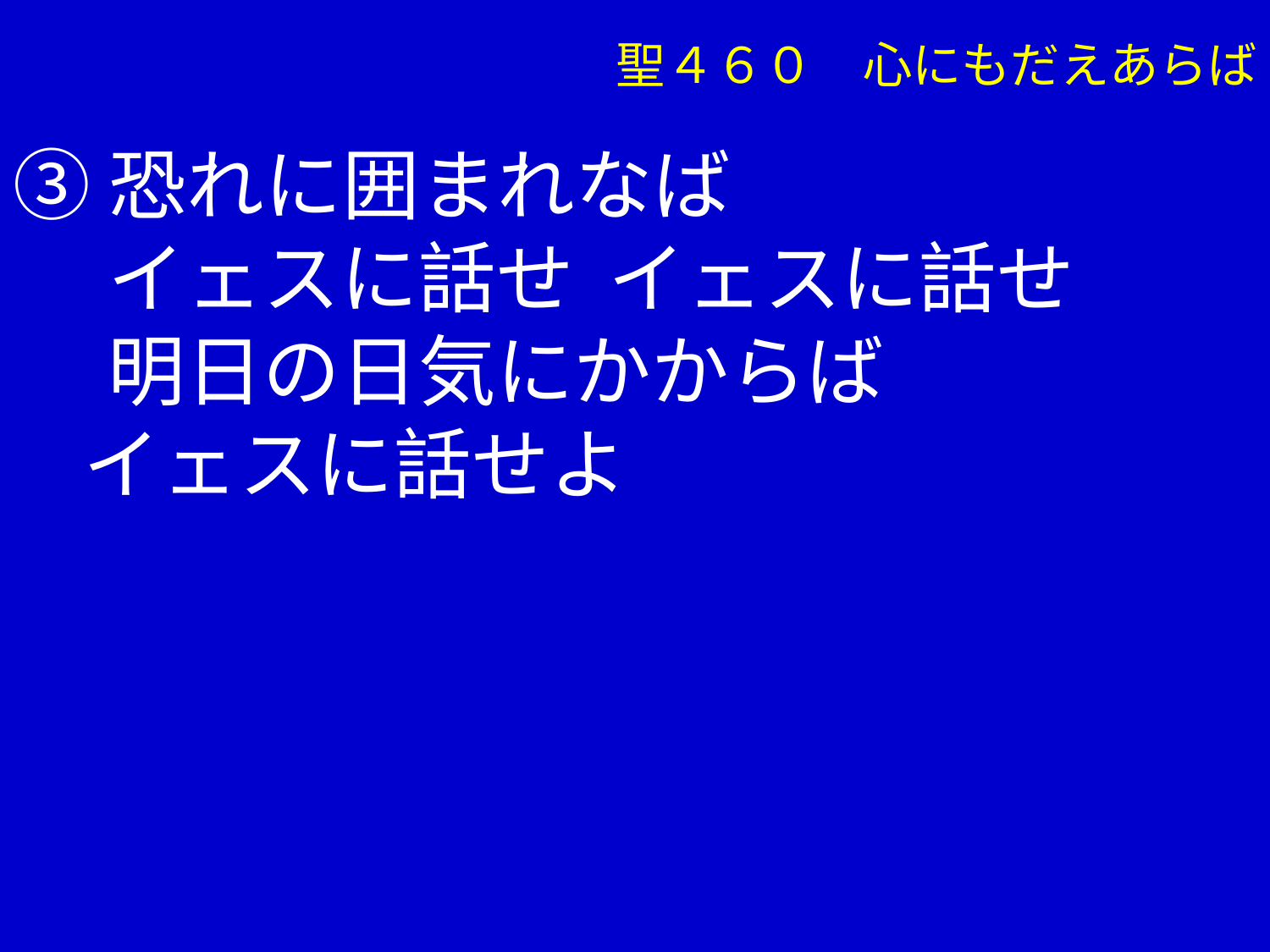

聖４６０　心にもだえあらば
③恐れに囲まれなば
　 イェスに話せ  イェスに話せ
　 明日の日気にかからば
   イェスに話せよ